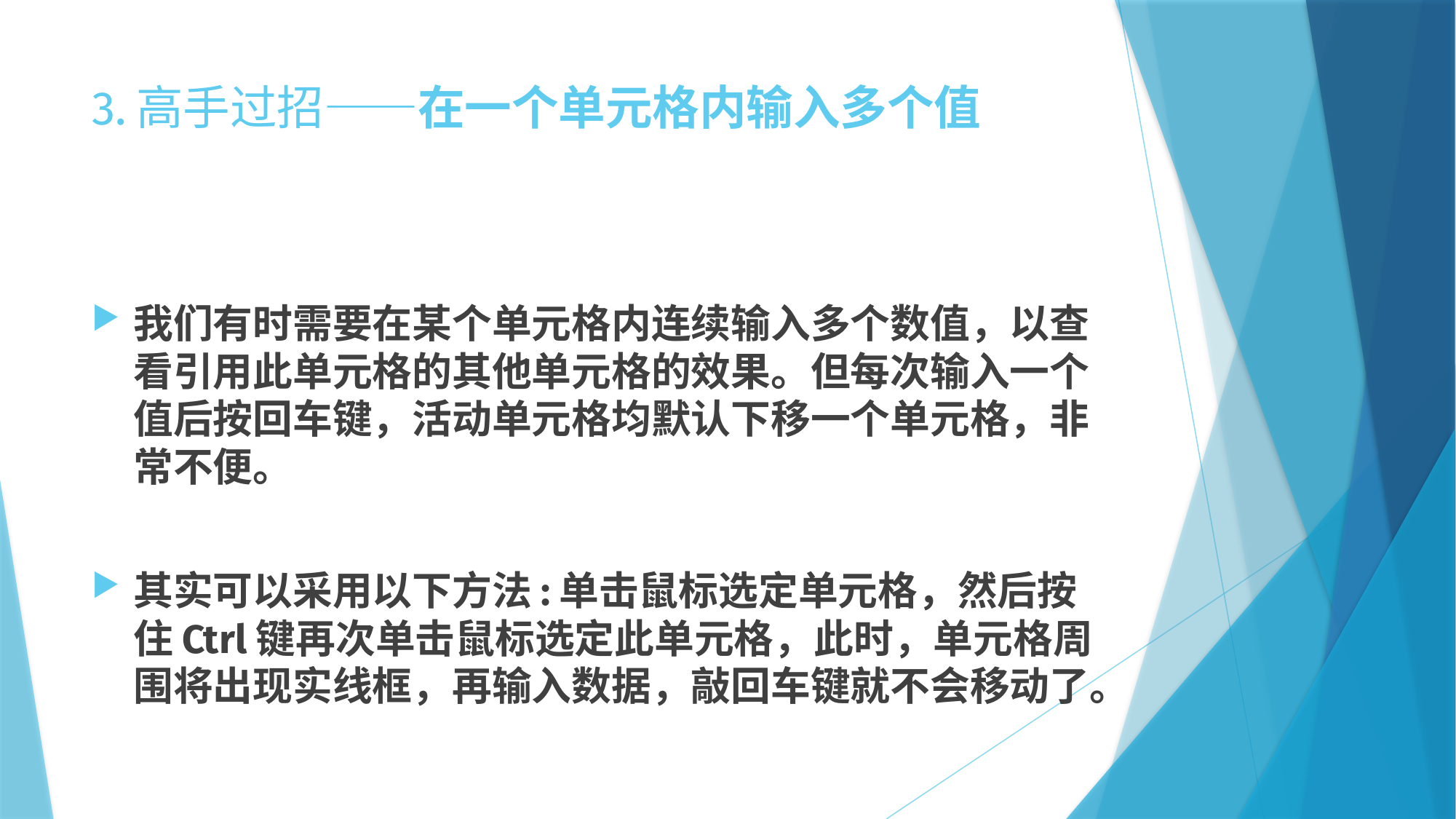

# 3.高手过招——在一个单元格内输入多个值

我们有时需要在某个单元格内连续输入多个数值，以查看引用此单元格的其他单元格的效果。但每次输入一个值后按回车键，活动单元格均默认下移一个单元格，非常不便。

其实可以采用以下方法:单击鼠标选定单元格，然后按住Ctrl键再次单击鼠标选定此单元格，此时，单元格周围将出现实线框，再输入数据，敲回车键就不会移动了。